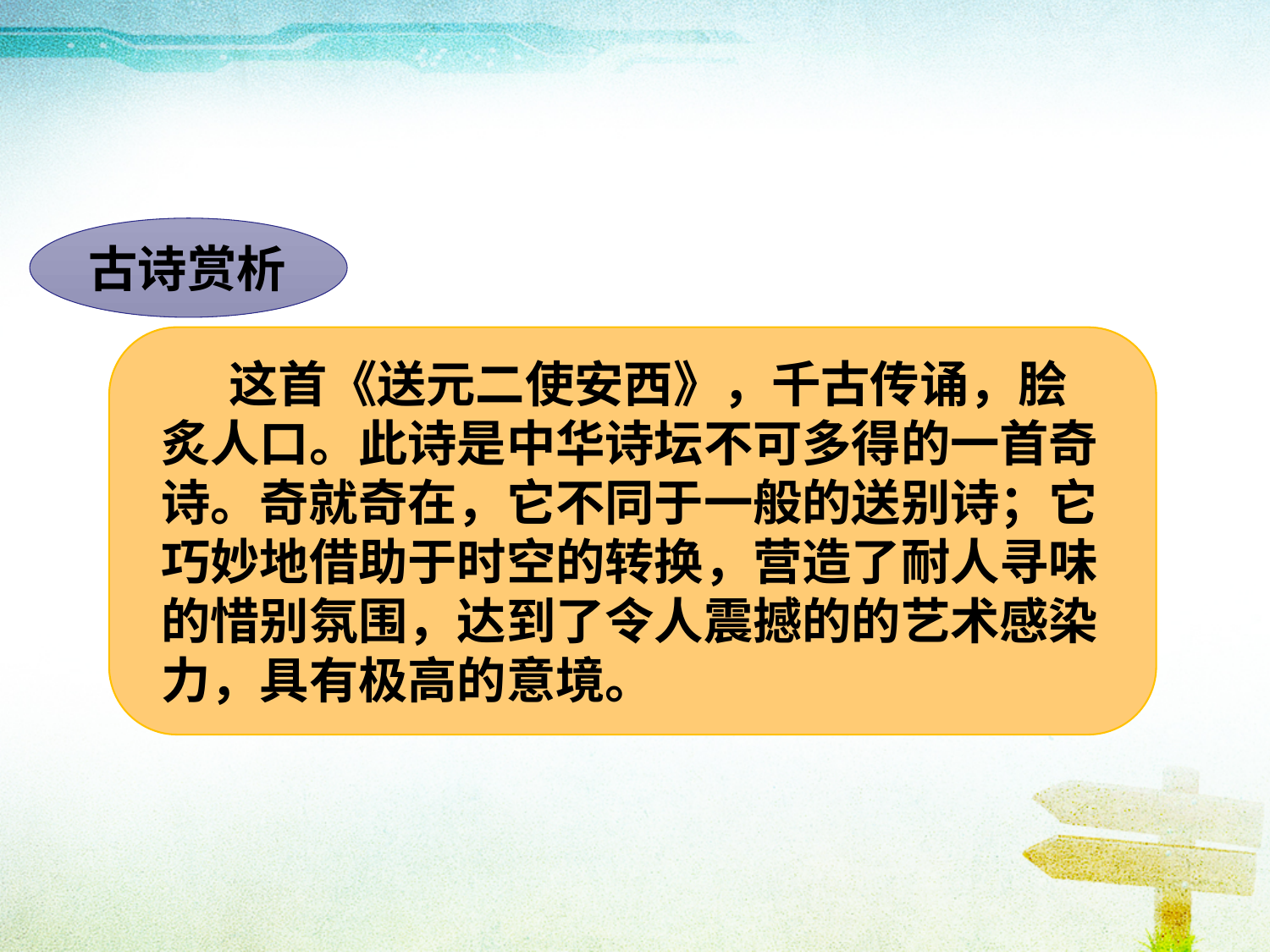

古诗赏析

     这首《送元二使安西》，千古传诵，脍炙人口。此诗是中华诗坛不可多得的一首奇诗。奇就奇在，它不同于一般的送别诗；它巧妙地借助于时空的转换，营造了耐人寻味的惜别氛围，达到了令人震撼的的艺术感染力，具有极高的意境。